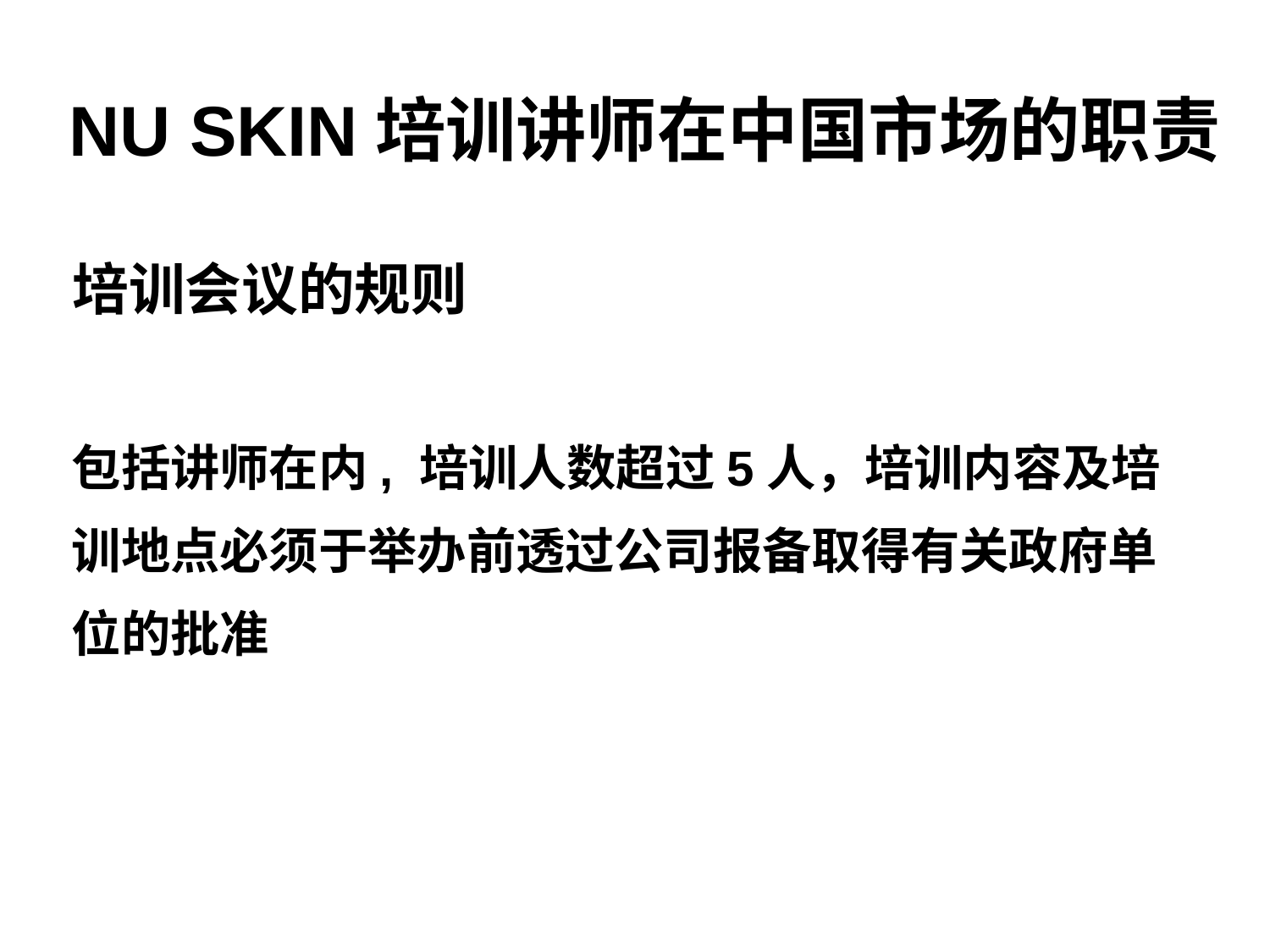

NU SKIN培训讲师在中国市场的职责
# 培训会议的规则
包括讲师在内, 培训人数超过5人，培训内容及培训地点必须于举办前透过公司报备取得有关政府单位的批准